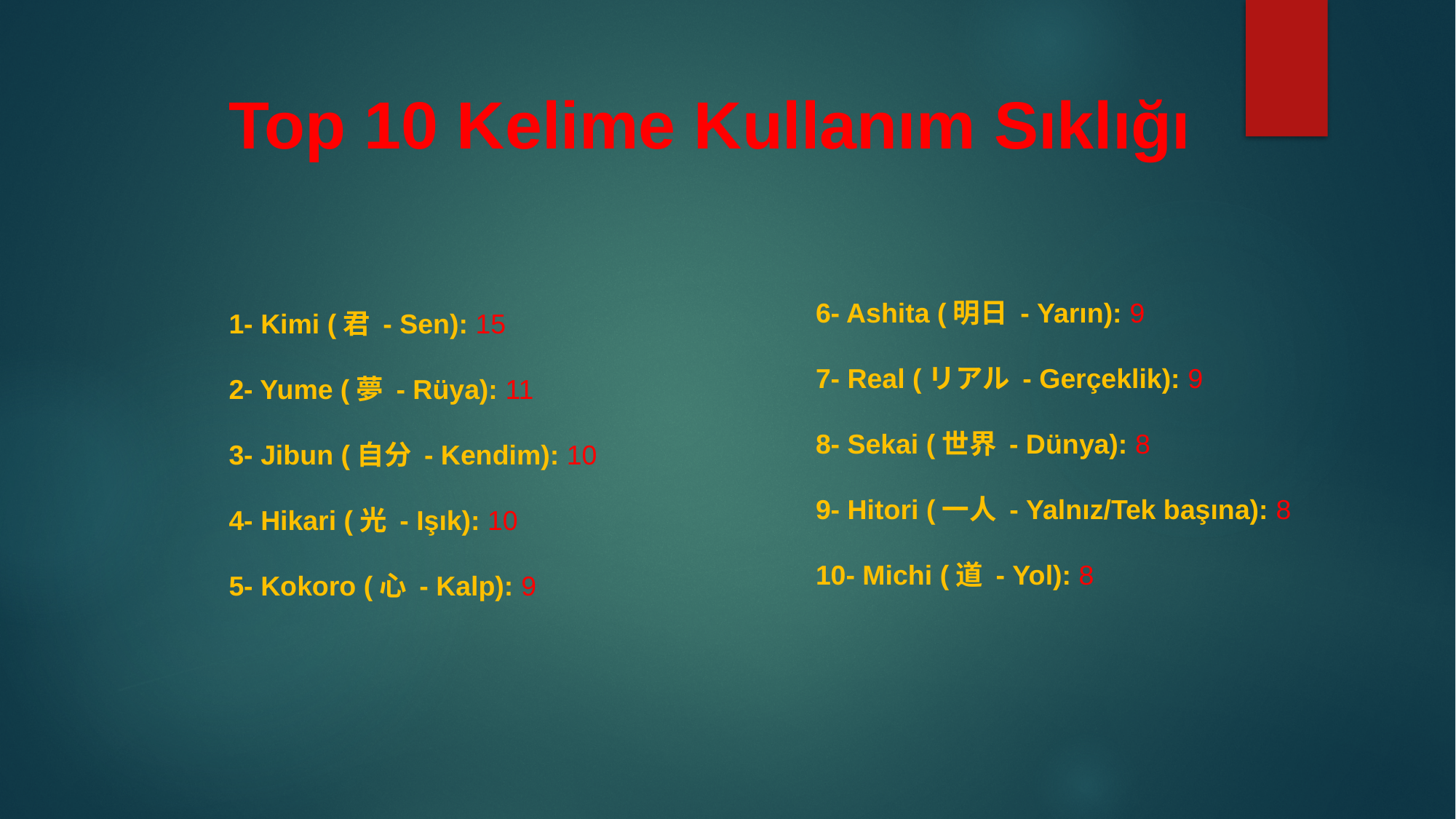

Top 10 Kelime Kullanım Sıklığı
6- Ashita (明日 - Yarın): 9
7- Real (リアル - Gerçeklik): 9
8- Sekai (世界 - Dünya): 8
9- Hitori (一人 - Yalnız/Tek başına): 8
10- Michi (道 - Yol): 8
1- Kimi (君 - Sen): 15
2- Yume (夢 - Rüya): 11
3- Jibun (自分 - Kendim): 10
4- Hikari (光 - Işık): 10
5- Kokoro (心 - Kalp): 9